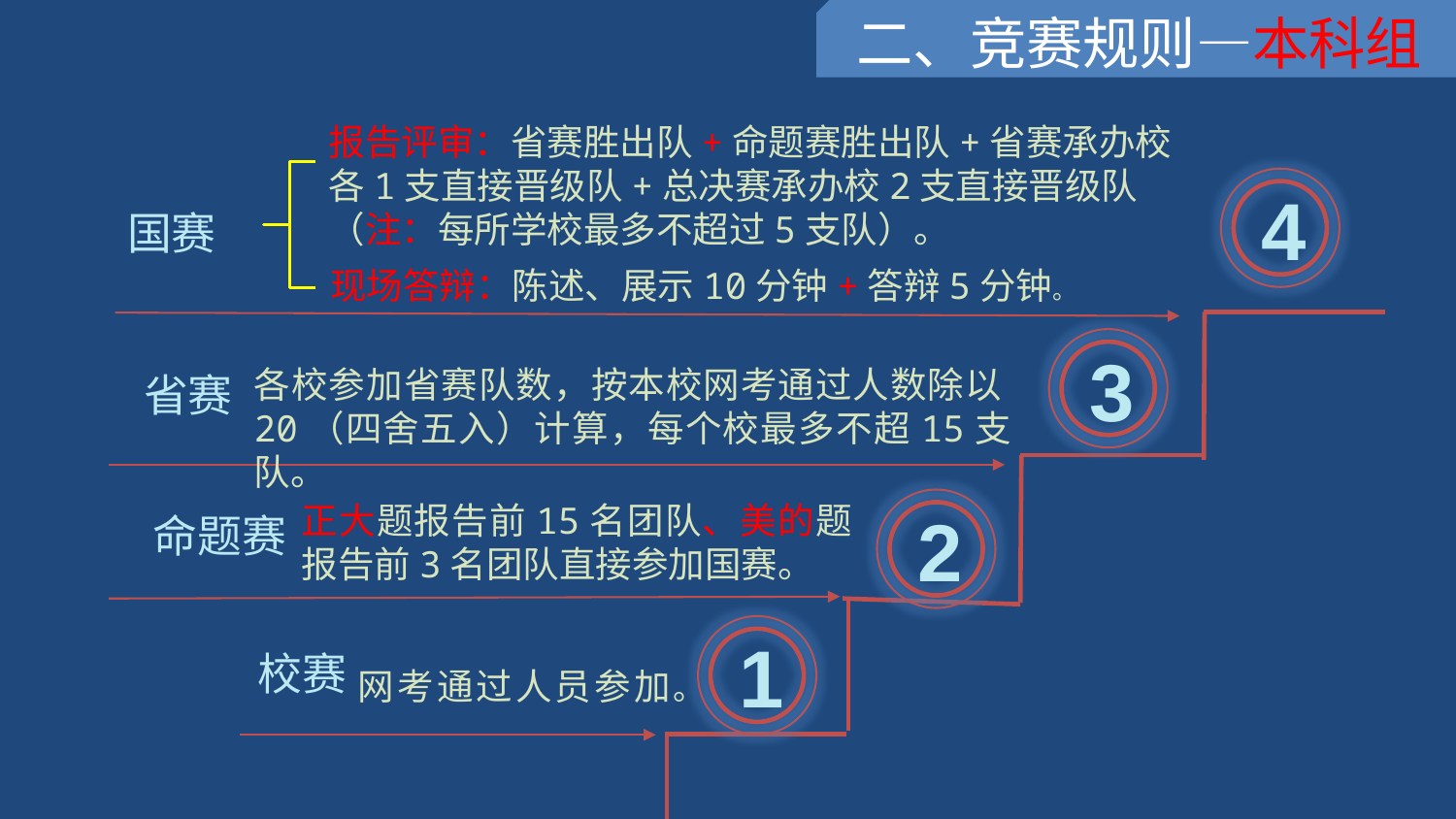

二、竞赛规则—本科组
报告评审：省赛胜出队+命题赛胜出队+省赛承办校各1支直接晋级队+总决赛承办校2支直接晋级队（注：每所学校最多不超过5支队）。

4

国赛
现场答辩：陈述、展示10分钟+答辩5分钟。

3

各校参加省赛队数，按本校网考通过人数除以20（四舍五入）计算，每个校最多不超15支队。
省赛

2

正大题报告前15名团队、美的题报告前3名团队直接参加国赛。
命题赛

1

校赛
网考通过人员参加。